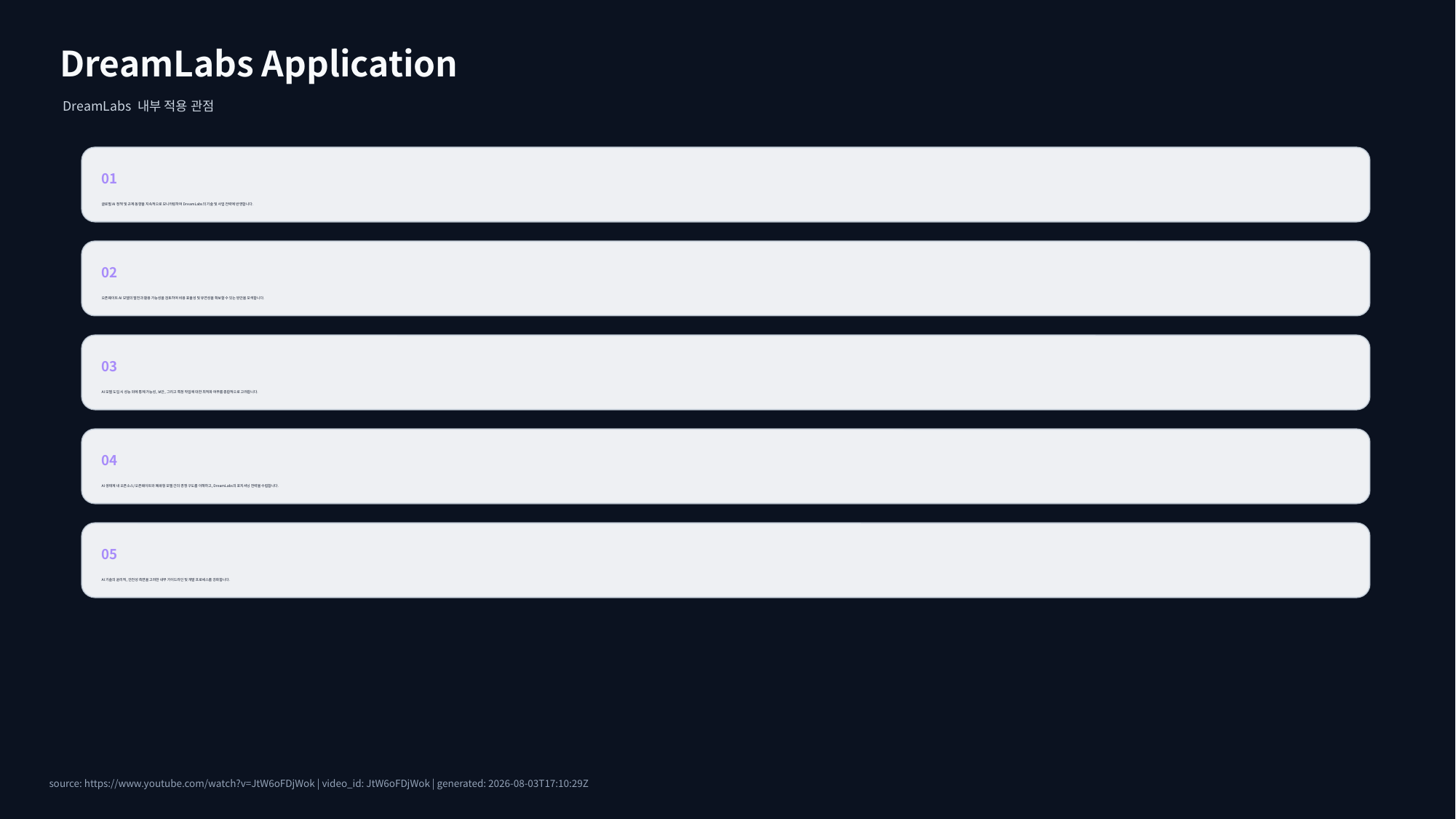

DreamLabs Application
DreamLabs 내부 적용 관점

01
글로벌 AI 정책 및 규제 동향을 지속적으로 모니터링하여 DreamLabs의 기술 및 사업 전략에 반영합니다.

02
오픈웨이트 AI 모델의 발전과 활용 가능성을 검토하여 비용 효율성 및 유연성을 확보할 수 있는 방안을 모색합니다.

03
AI 모델 도입 시 성능 외에 통제 가능성, 보안, 그리고 특정 작업에 대한 최적화 여부를 종합적으로 고려합니다.

04
AI 생태계 내 오픈소스/오픈웨이트와 폐쇄형 모델 간의 경쟁 구도를 이해하고, DreamLabs의 포지셔닝 전략을 수립합니다.

05
AI 기술의 윤리적, 안전성 측면을 고려한 내부 가이드라인 및 개발 프로세스를 강화합니다.
source: https://www.youtube.com/watch?v=JtW6oFDjWok | video_id: JtW6oFDjWok | generated: 2026-08-03T17:10:29Z